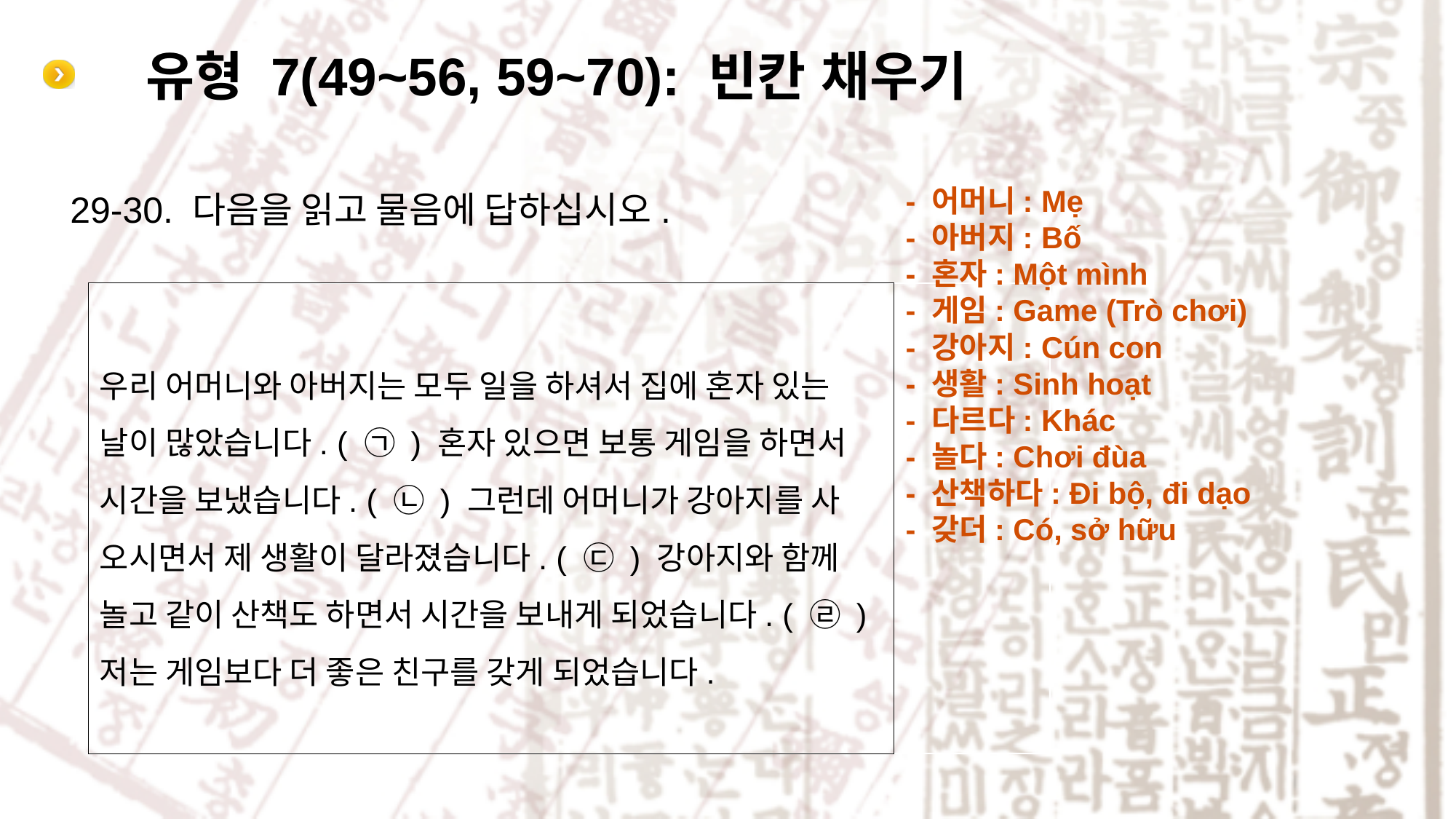

# 유형 7(49~56, 59~70): 빈칸 채우기
29-30. 다음을 읽고 물음에 답하십시오.
- 어머니: Mẹ
- 아버지: Bố
- 혼자: Một mình
- 게임: Game (Trò chơi)
- 강아지: Cún con
- 생활: Sinh hoạt
- 다르다: Khác
- 놀다: Chơi đùa
- 산책하다: Đi bộ, đi dạo
- 갖더: Có, sở hữu
우리 어머니와 아버지는 모두 일을 하셔서 집에 혼자 있는 날이 많았습니다. ( ㉠ ) 혼자 있으면 보통 게임을 하면서 시간을 보냈습니다. ( ㉡ ) 그런데 어머니가 강아지를 사 오시면서 제 생활이 달라졌습니다. ( ㉢ ) 강아지와 함께 놀고 같이 산책도 하면서 시간을 보내게 되었습니다. ( ㉣ ) 저는 게임보다 더 좋은 친구를 갖게 되었습니다.